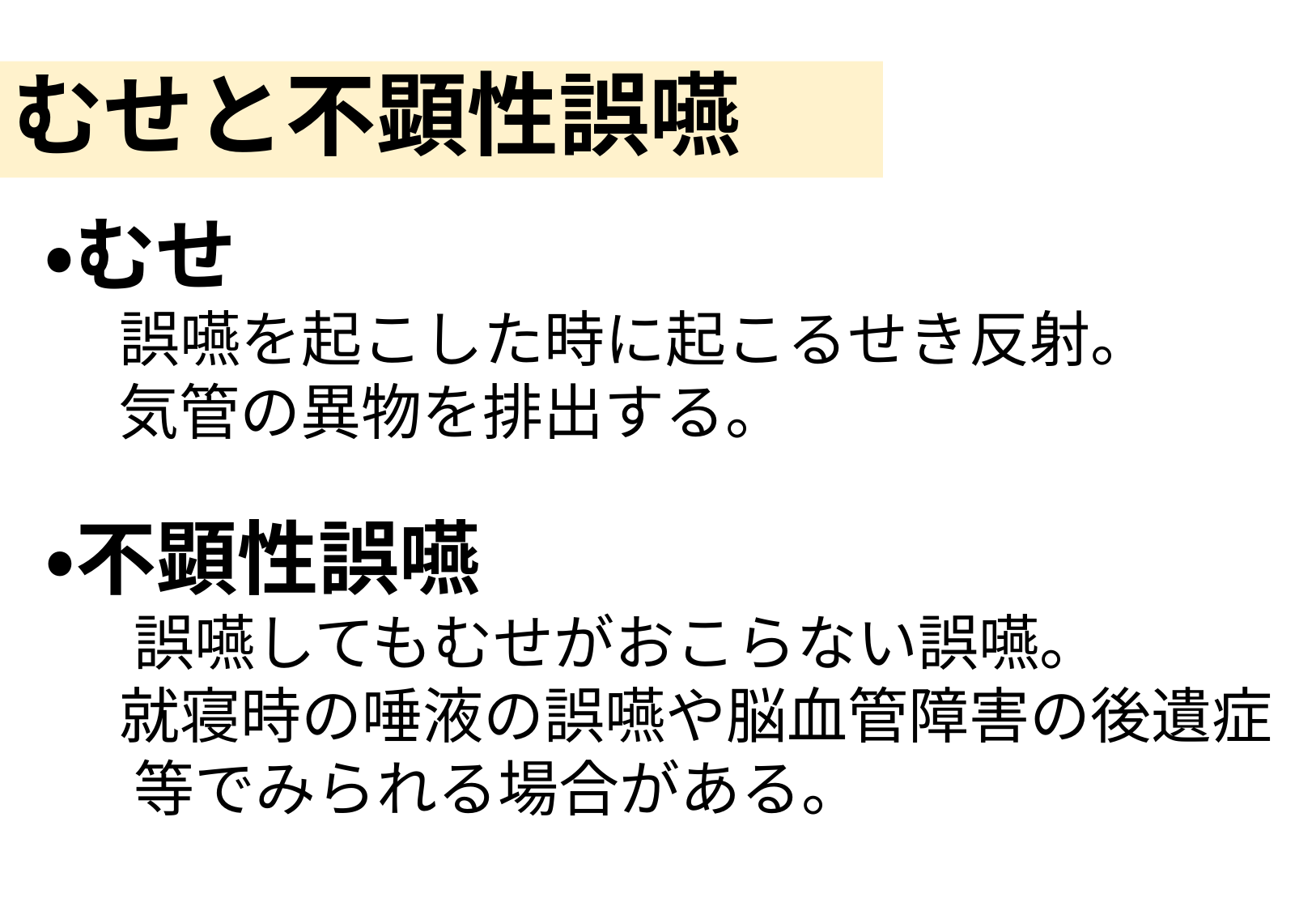

# むせと不顕性誤嚥
・むせ
　 誤嚥を起こした時に起こるせき反射。
　 気管の異物を排出する。
・不顕性誤嚥
 　誤嚥してもむせがおこらない誤嚥。
　 就寝時の唾液の誤嚥や脳血管障害の後遺症
 　等でみられる場合がある。